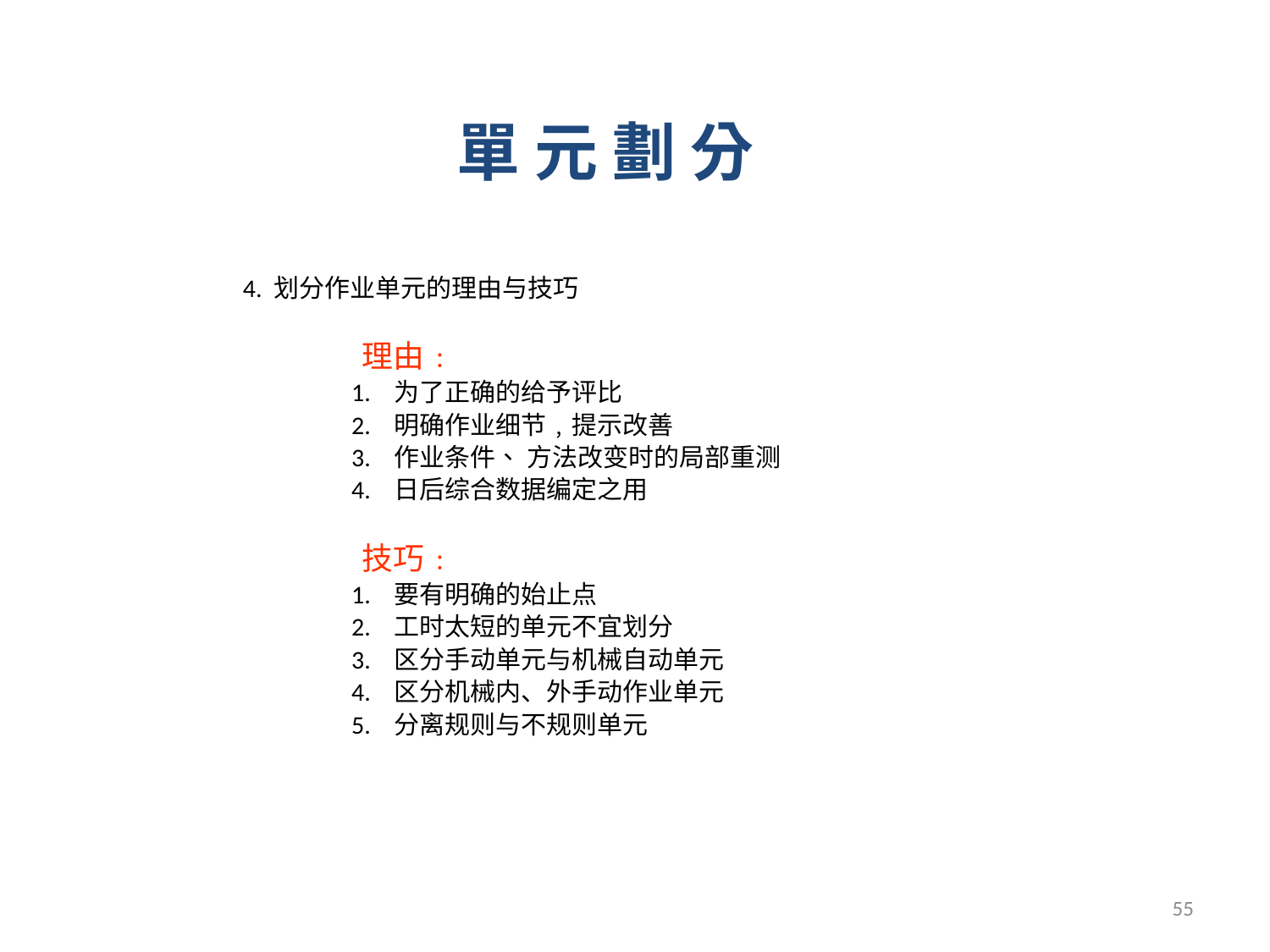

單 元 劃 分
4. 划分作业单元的理由与技巧

                理由﹕
                   1.   为了正确的给予评比
                   2.   明确作业细节﹐提示改善
                   3.   作业条件、 方法改变时的局部重测
                   4.   日后综合数据编定之用

                技巧﹕
                   1.   要有明确的始止点
                   2.   工时太短的单元不宜划分
                   3.   区分手动单元与机械自动单元
                   4.   区分机械内、外手动作业单元
                   5.   分离规则与不规则单元

55